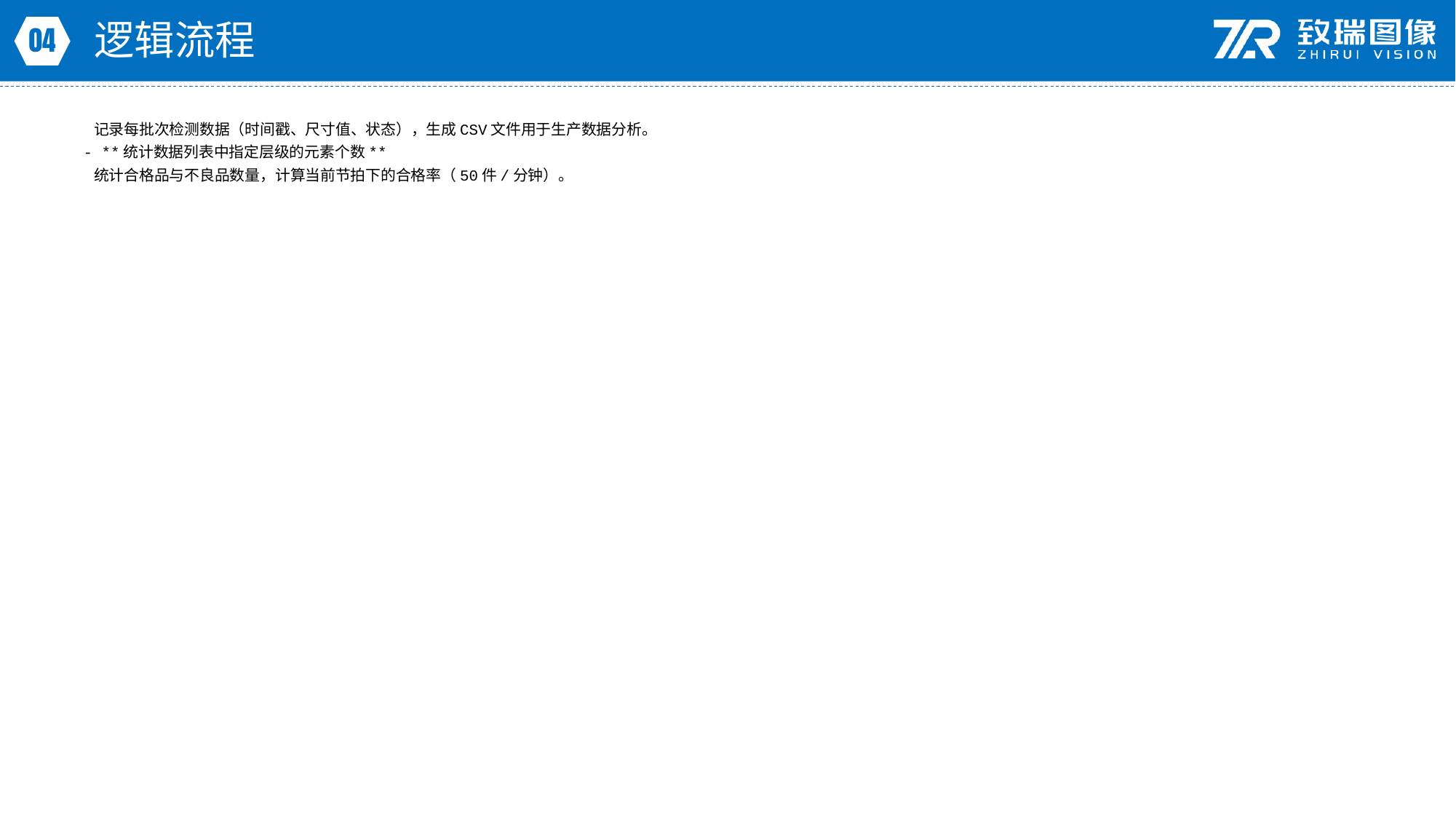

逻辑流程
04

  记录每批次检测数据（时间戳、尺寸值、状态），生成CSV文件用于生产数据分析。
- **统计数据列表中指定层级的元素个数**
  统计合格品与不良品数量，计算当前节拍下的合格率（50件/分钟）。